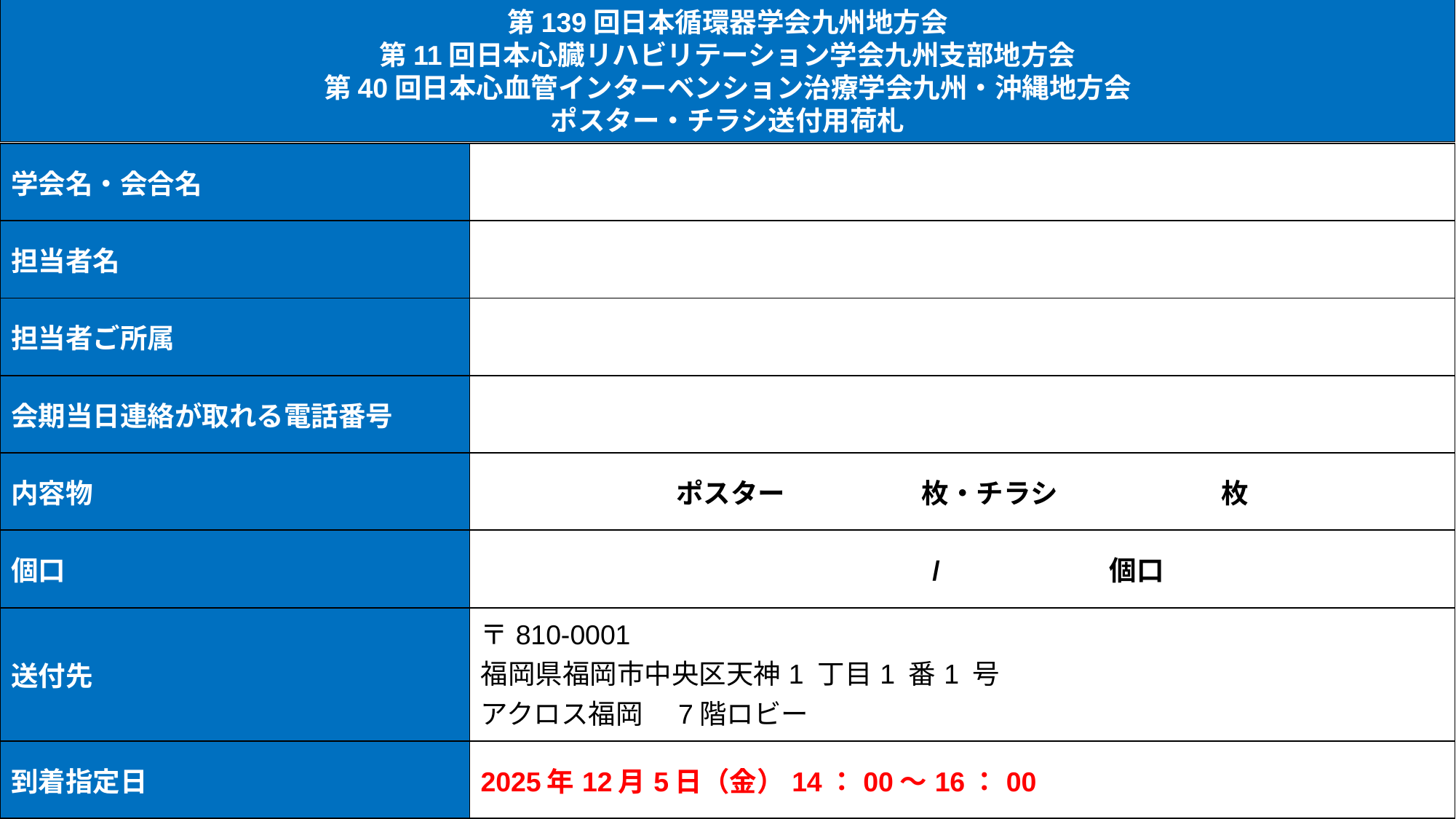

第139回日本循環器学会九州地方会
第11回日本心臓リハビリテーション学会九州支部地方会
第40回日本心血管インターベンション治療学会九州・沖縄地方会
ポスター・チラシ送付用荷札
| 学会名・会合名 |  |
| --- | --- |
| 担当者名 |  |
| 担当者ご所属 |  |
| 会期当日連絡が取れる電話番号 |  |
| 内容物 | ポスター　　　　　枚・チラシ　　　　　　枚 |
| 個口 | /　　　　　　個口 |
| 送付先 | 〒810-0001 福岡県福岡市中央区天神1 丁目1 番1 号 アクロス福岡　7階ロビー |
| 到着指定日 | 2025年12月5日（金）14：00～16：00 |